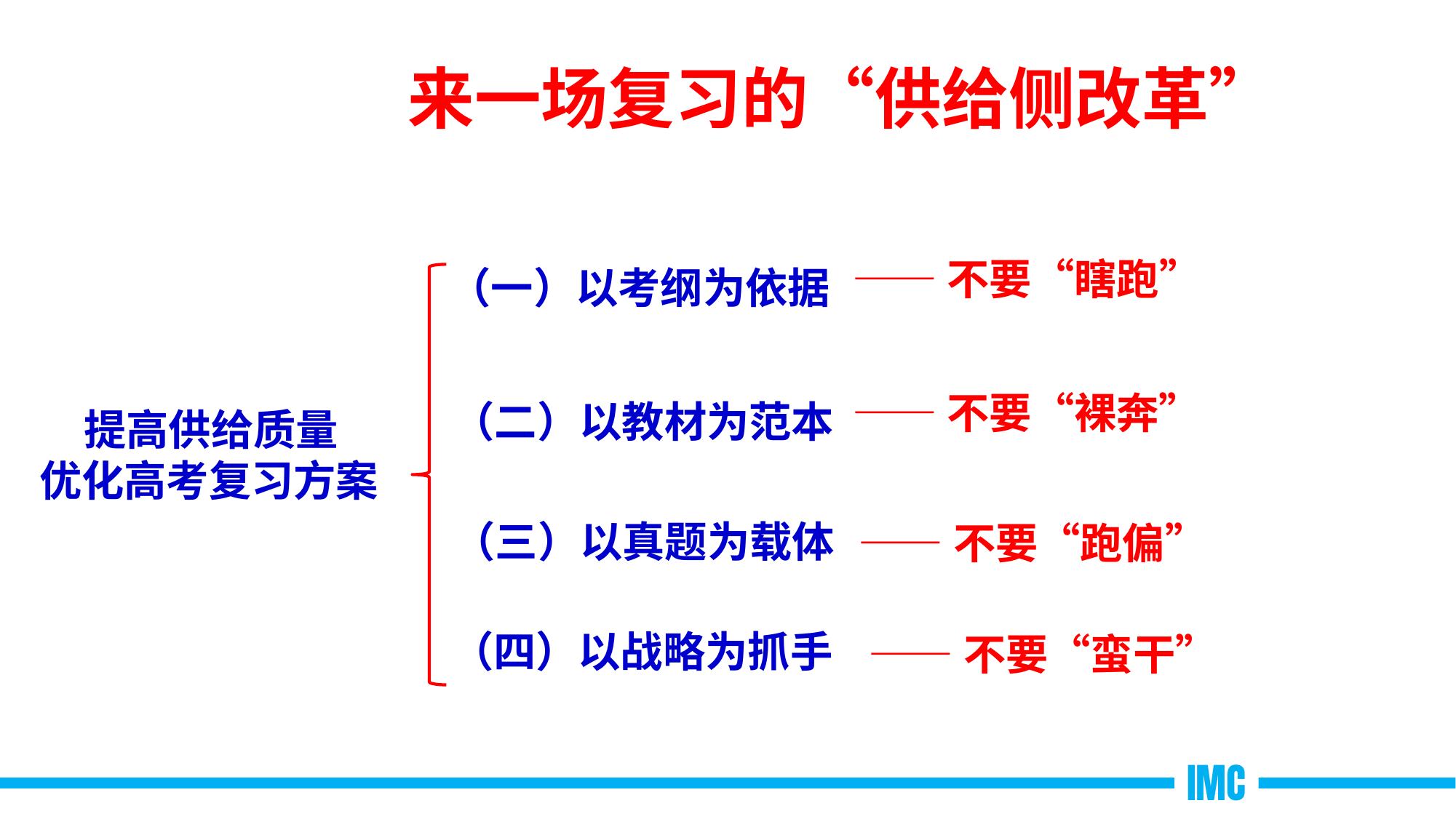

来一场复习的“供给侧改革”
——不要“瞎跑”
（一）以考纲为依据

——不要“裸奔”
（二）以教材为范本
提高供给质量
优化高考复习方案
（三）以真题为载体
——不要“跑偏”
（四）以战略为抓手
——不要“蛮干”